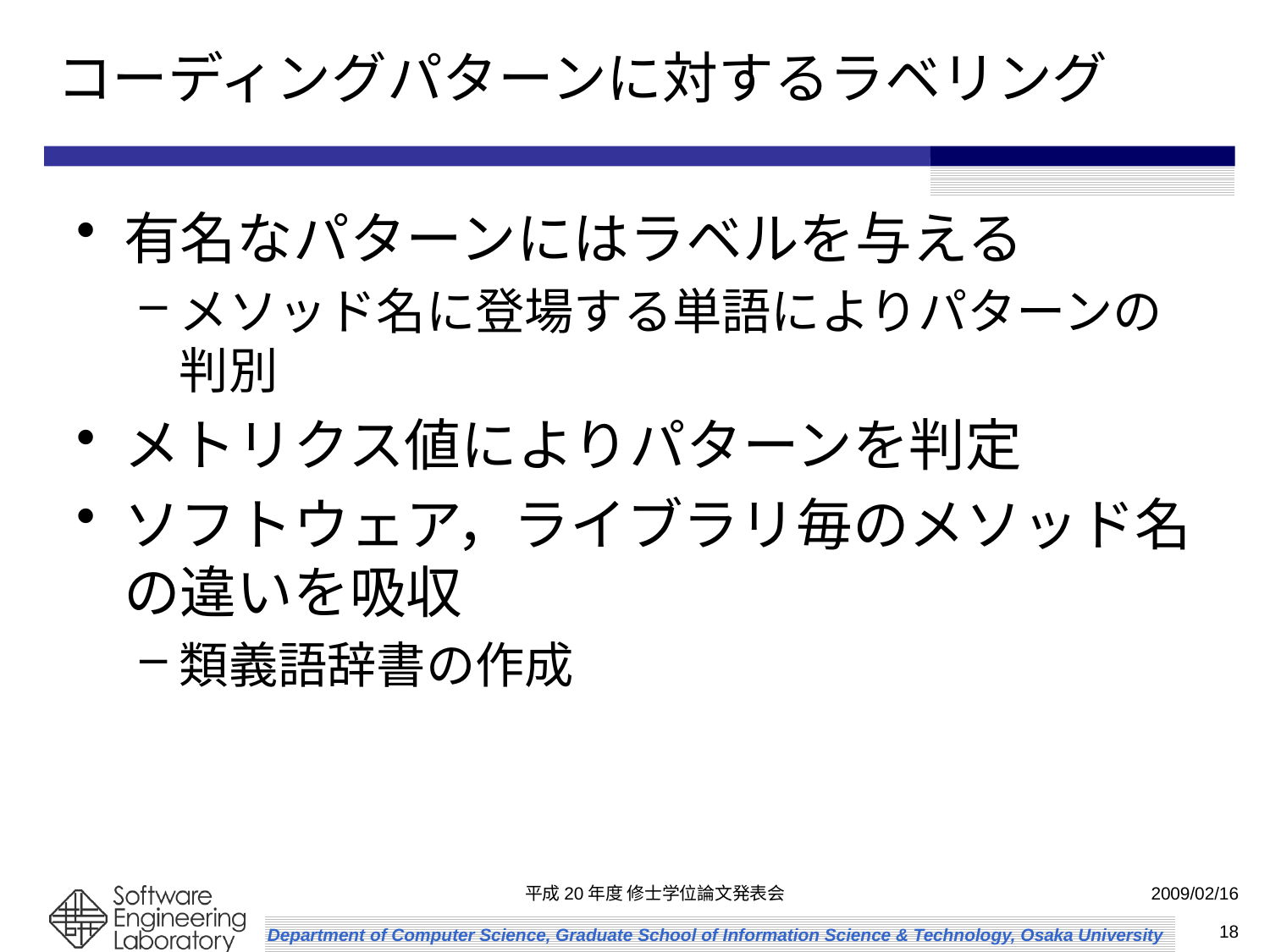

# コーディングパターンに対するラベリング
有名なパターンにはラベルを与える
メソッド名に登場する単語によりパターンの判別
メトリクス値によりパターンを判定
ソフトウェア，ライブラリ毎のメソッド名の違いを吸収
類義語辞書の作成

平成20年度 修士学位論文発表会
2009/02/16
18